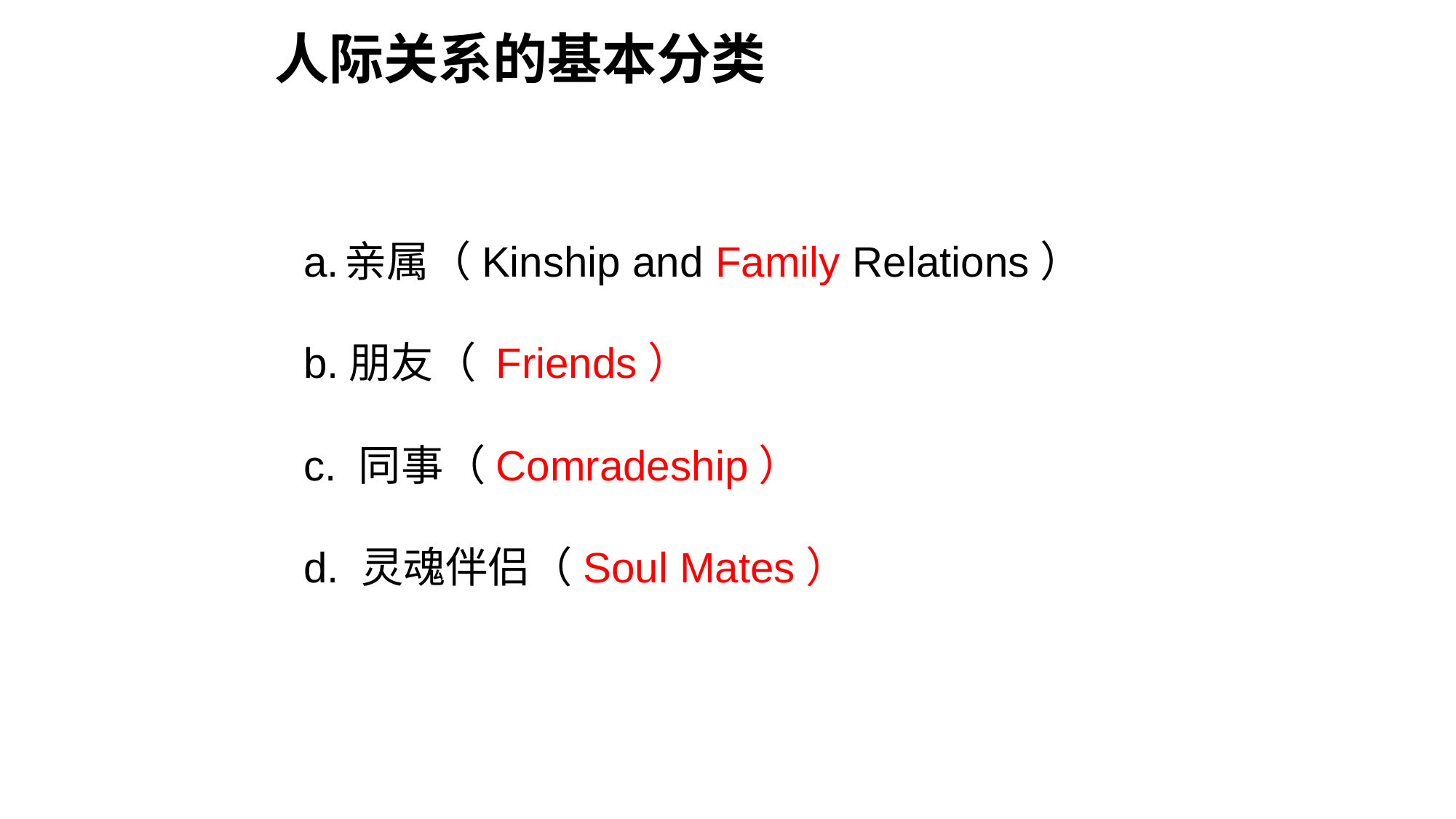

人际关系的基本分类
亲属（Kinship and Family Relations）

b.朋友（ Friends）

c. 同事（Comradeship）

d. 灵魂伴侣（Soul Mates）